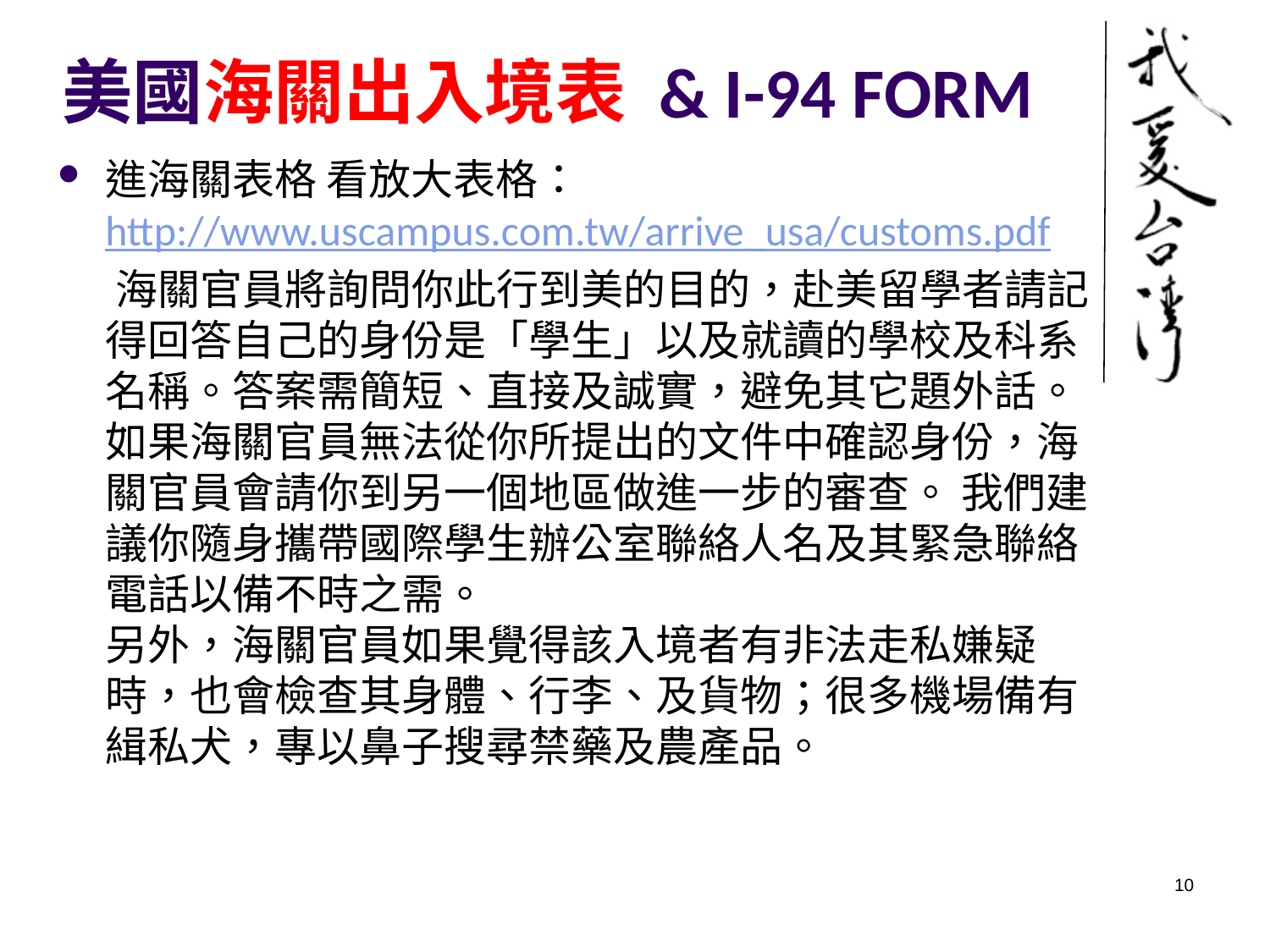

# 美國海關出入境表 & I-94 FORM
進海關表格 看放大表格：http://www.uscampus.com.tw/arrive_usa/customs.pdf
     海關官員將詢問你此行到美的目的，赴美留學者請記得回答自己的身份是「學生」以及就讀的學校及科系名稱。答案需簡短、直接及誠實，避免其它題外話。 如果海關官員無法從你所提出的文件中確認身份，海關官員會請你到另一個地區做進一步的審查。 我們建議你隨身攜帶國際學生辦公室聯絡人名及其緊急聯絡電話以備不時之需。
另外，海關官員如果覺得該入境者有非法走私嫌疑時，也會檢查其身體、行李、及貨物；很多機場備有緝私犬，專以鼻子搜尋禁藥及農產品。
10